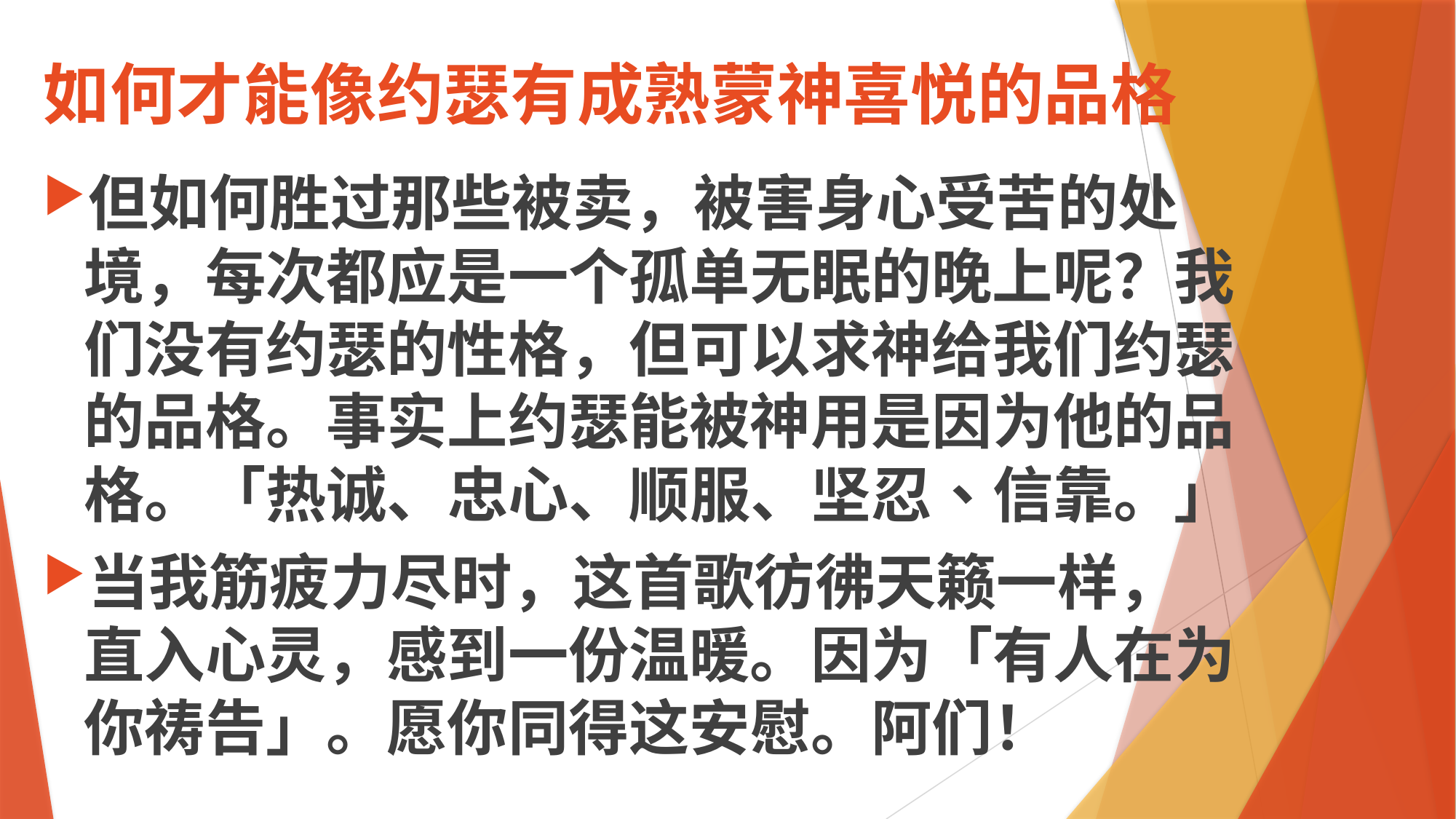

# 如何才能像约瑟有成熟蒙神喜悦的品格
但如何胜过那些被卖，被害身心受苦的处境，每次都应是一个孤单无眠的晚上呢？我们没有约瑟的性格，但可以求神给我们约瑟的品格。事实上约瑟能被神用是因为他的品格。「热诚、忠心、顺服、坚忍、信靠。」
当我筋疲力尽时，这首歌彷彿天籁一样，直入心灵，感到一份温暖。因为「有人在为你祷告」。愿你同得这安慰。阿们！